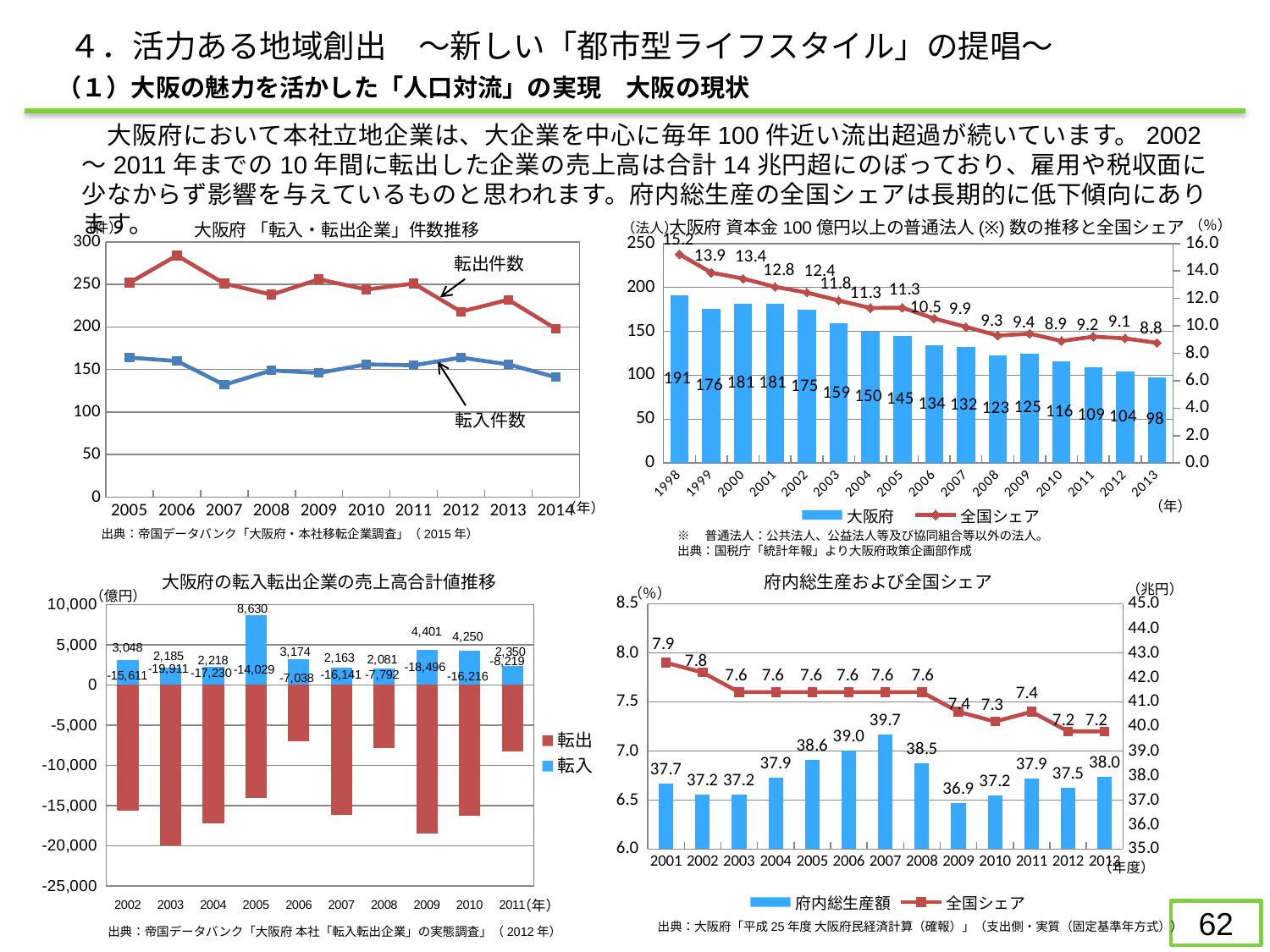

４．活力ある地域創出　～新しい「都市型ライフスタイル」の提唱～
（１）大阪の魅力を活かした「人口対流」の実現　大阪の現状
　　大阪府において本社立地企業は、大企業を中心に毎年100件近い流出超過が続いています。2002～2011年までの10年間に転出した企業の売上高は合計14兆円超にのぼっており、雇用や税収面に少なからず影響を与えているものと思われます。府内総生産の全国シェアは長期的に低下傾向にあります。

大阪府 資本金100億円以上の普通法人(※)数の推移と全国シェア
（％）
（法人）
（件）
大阪府 「転入・転出企業」件数推移

### Chart

| Category | 転入件数 | 転出件数 |
|---|---|---|
| 2005 | 164.0 | 252.0 |
| 2006 | 160.0 | 284.0 |
| 2007 | 132.0 | 251.0 |
| 2008 | 149.0 | 238.0 |
| 2009 | 146.0 | 256.0 |
| 2010 | 156.0 | 244.0 |
| 2011 | 155.0 | 251.0 |
| 2012 | 164.0 | 218.0 |
| 2013 | 156.0 | 232.0 |
| 2014 | 141.0 | 198.0 |

### Chart

| Category | 大阪府 | 全国シェア |
|---|---|---|
| 1998 | 191.0 | 15.219123505976096 |
| 1999 | 176.0 | 13.8801261829653 |
| 2000 | 181.0 | 13.447251114413076 |
| 2001 | 181.0 | 12.845990063875089 |
| 2002 | 175.0 | 12.428977272727273 |
| 2003 | 159.0 | 11.847988077496273 |
| 2004 | 150.0 | 11.303692539562924 |
| 2005 | 145.0 | 11.328125 |
| 2006 | 134.0 | 10.534591194968554 |
| 2007 | 132.0 | 9.924812030075188 |
| 2008 | 123.0 | 9.297052154195011 |
| 2009 | 125.0 | 9.433962264150944 |
| 2010 | 116.0 | 8.902532617037606 |
| 2011 | 109.0 | 9.213863060016907 |
| 2012 | 104.0 | 9.090909090909092 |
| 2013 | 98.0 | 8.757819481680071 |
転出件数
転入件数
（年）
（年）
出典：帝国データバンク「大阪府・本社移転企業調査」（2015年）
※　普通法人：公共法人、公益法人等及び協同組合等以外の法人。
出典：国税庁「統計年報」より大阪府政策企画部作成
大阪府の転入転出企業の売上高合計値推移
府内総生産および全国シェア
（兆円）
（％）
（億円）

### Chart

| Category | 転入 | 転出 |
|---|---|---|
| 2002 | 3048.0 | -15611.0 |
| 2003 | 2185.0 | -19911.0 |
| 2004 | 2218.0 | -17230.0 |
| 2005 | 8630.0 | -14029.0 |
| 2006 | 3174.0 | -7038.0 |
| 2007 | 2163.0 | -16141.0 |
| 2008 | 2081.0 | -7792.0 |
| 2009 | 4401.0 | -18496.0 |
| 2010 | 4250.0 | -16216.0 |
| 2011 | 2350.0 | -8219.0 |

### Chart

| Category | 府内総生産額 | 全国シェア |
|---|---|---|
| 2001 | 37.658021 | 7.9 |
| 2002 | 37.232181 | 7.8 |
| 2003 | 37.221233 | 7.6 |
| 2004 | 37.916343 | 7.6 |
| 2005 | 38.649531 | 7.6 |
| 2006 | 39.029707 | 7.6 |
| 2007 | 39.686834 | 7.6 |
| 2008 | 38.49587 | 7.6 |
| 2009 | 36.878234 | 7.4 |
| 2010 | 37.184545 | 7.3 |
| 2011 | 37.871345 | 7.4 |
| 2012 | 37.497933 | 7.2 |
| 2013 | 37.957648 | 7.2 |
（年度）
（年）
62
出典：大阪府「平成25年度 大阪府民経済計算（確報）」（支出側・実質（固定基準年方式））
出典：帝国データバンク「大阪府 本社「転入転出企業」の実態調査」（2012年）